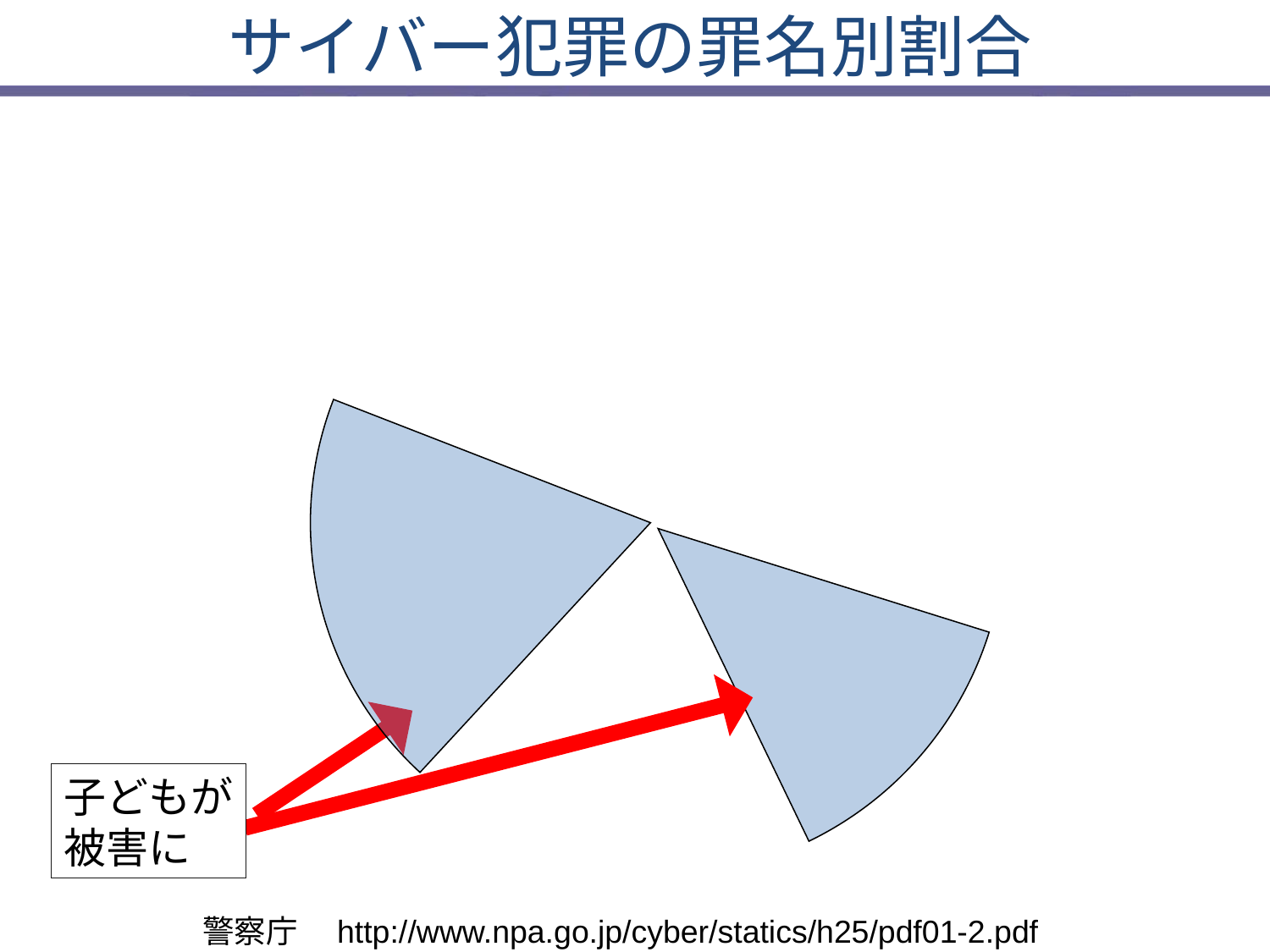

### Chart

| Category |
|---|
# サイバー犯罪の罪名別割合

子どもが
被害に
警察庁　http://www.npa.go.jp/cyber/statics/h25/pdf01-2.pdf